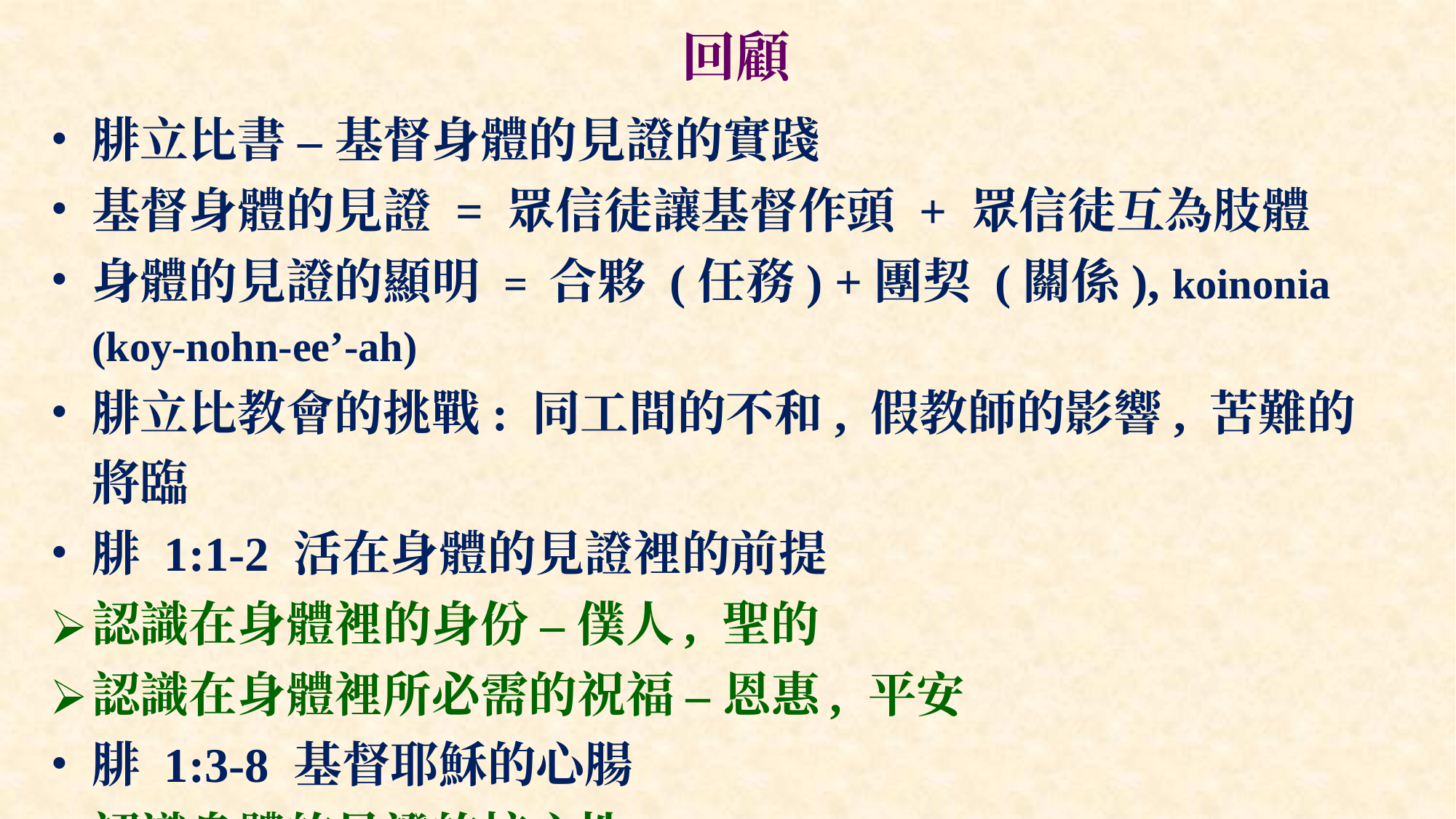

# 回顧
腓立比書 – 基督身體的見證的實踐
基督身體的見證 = 眾信徒讓基督作頭 + 眾信徒互為肢體
身體的見證的顯明 = 合夥 (任務) +團契 (關係), koinonia (koy-nohn-ee’-ah)
腓立比教會的挑戰: 同工間的不和, 假教師的影響, 苦難的將臨
腓 1:1-2 活在身體的見證裡的前提
認識在身體裡的身份 – 僕人, 聖的
認識在身體裡所必需的祝福 – 恩惠, 平安
腓 1:3-8 基督耶穌的心腸
認識身體的見證的核心性
認識基督耶穌的心腸就是身體的見證的落實